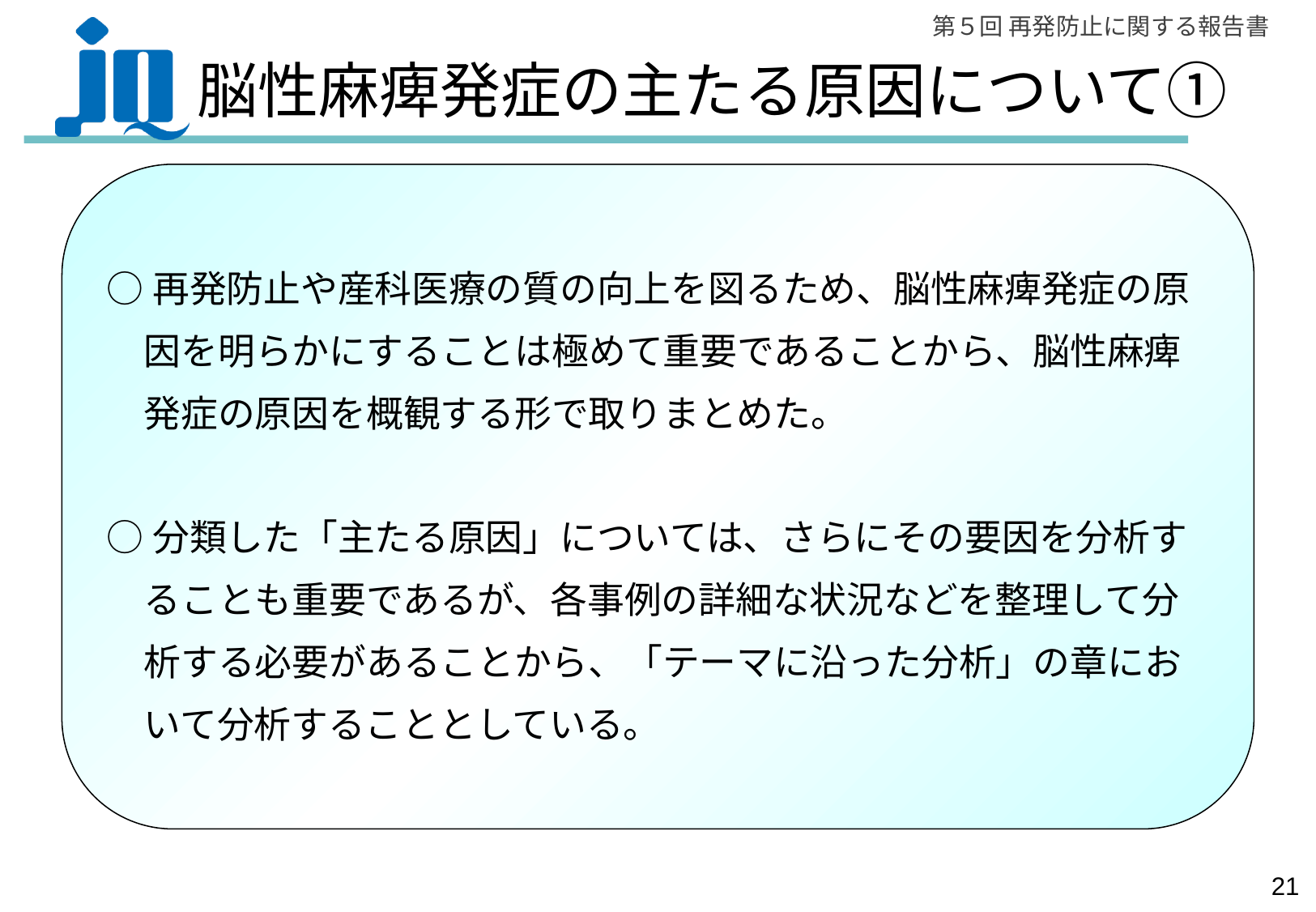

# 脳性麻痺発症の主たる原因について①
○再発防止や産科医療の質の向上を図るため、脳性麻痺発症の原因を明らかにすることは極めて重要であることから、脳性麻痺発症の原因を概観する形で取りまとめた。

○分類した「主たる原因」については、さらにその要因を分析することも重要であるが、各事例の詳細な状況などを整理して分析する必要があることから、「テーマに沿った分析」の章において分析することとしている。
21